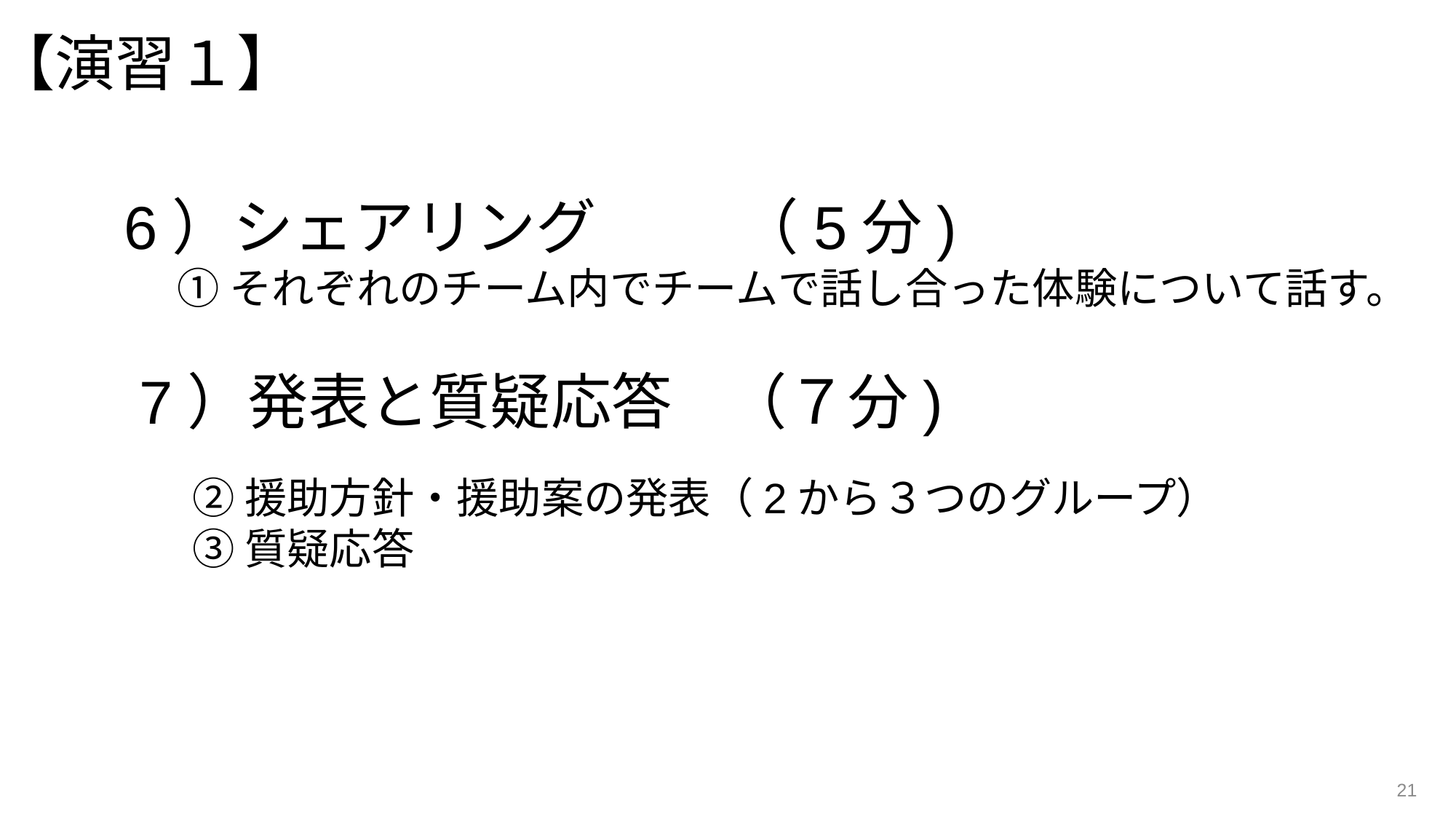

【演習１】
6）シェアリング　      （5分)
    ①それぞれのチーム内でチームで話し合った体験について話す。

7）発表と質疑応答    （７分)
②援助方針・援助案の発表（2から３つのグループ）
③質疑応答
21